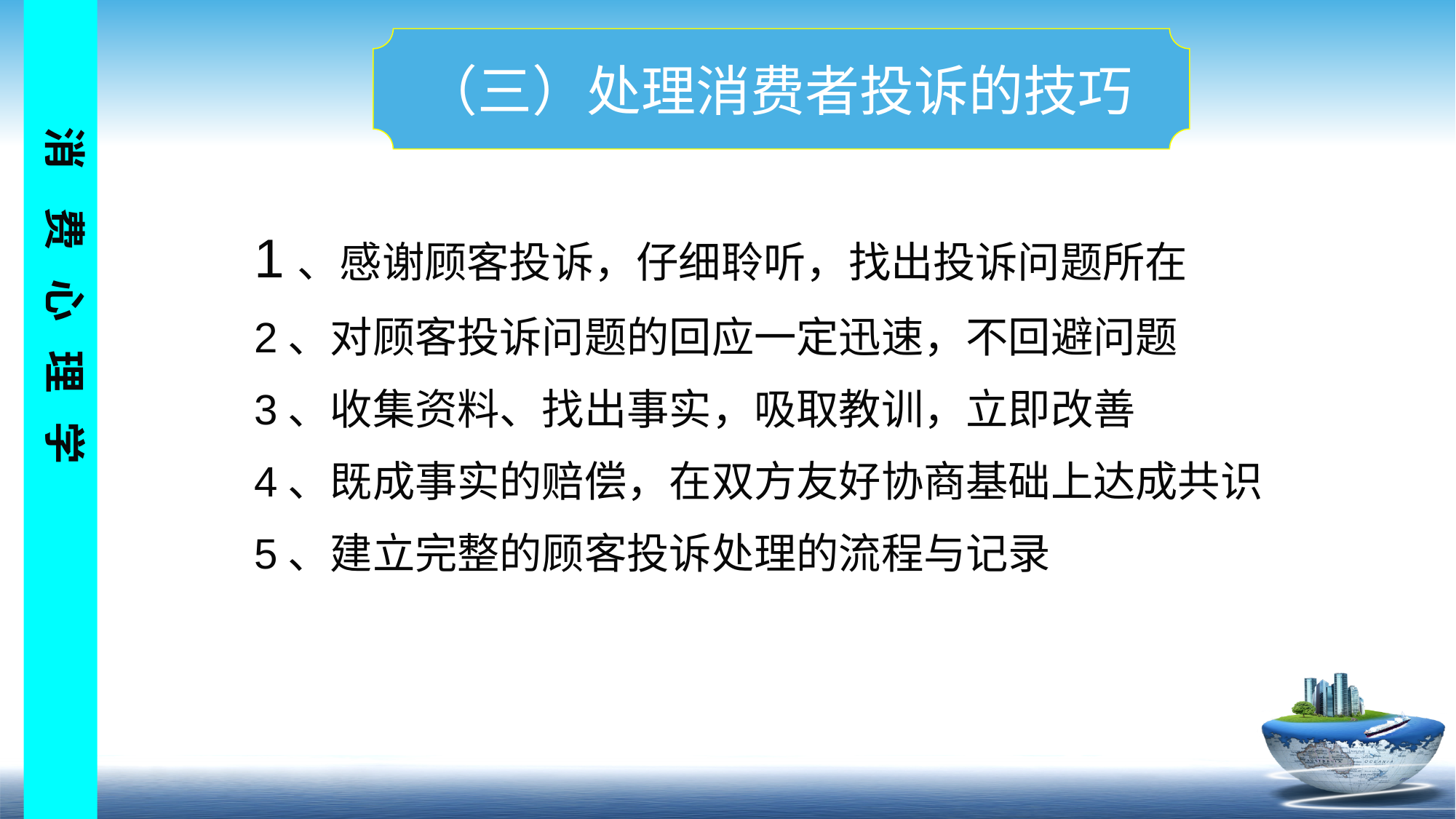

（三）处理消费者投诉的技巧

1、感谢顾客投诉，仔细聆听，找出投诉问题所在
2、对顾客投诉问题的回应一定迅速，不回避问题
3、收集资料、找出事实，吸取教训，立即改善
4、既成事实的赔偿，在双方友好协商基础上达成共识
5、建立完整的顾客投诉处理的流程与记录